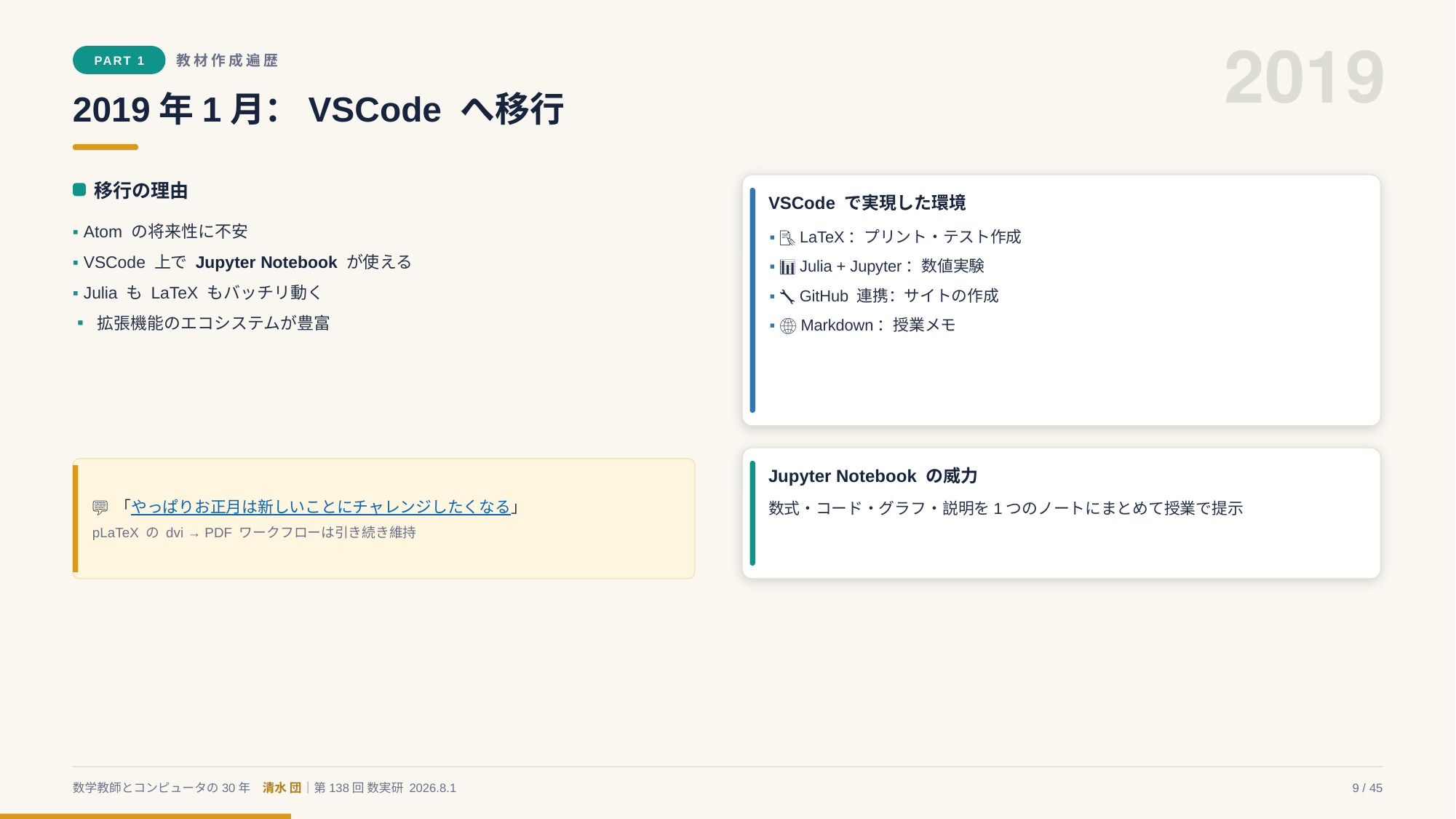

2019

PART 1
教材作成遍歴
2019年1月：VSCode へ移行

移行の理由

VSCode で実現した環境

▪ Atom の将来性に不安
▪ VSCode 上で Jupyter Notebook が使える
▪ Julia も LaTeX もバッチリ動く
▪ 拡張機能のエコシステムが豊富
▪ 📝 LaTeX：プリント・テスト作成
▪ 📊 Julia + Jupyter：数値実験
▪ 🔧 GitHub 連携：サイトの作成
▪ 🌐 Markdown：授業メモ

Jupyter Notebook の威力

💬 「やっぱりお正月は新しいことにチャレンジしたくなる」
pLaTeX の dvi → PDF ワークフローは引き続き維持
数式・コード・グラフ・説明を1つのノートにまとめて授業で提示

数学教師とコンピュータの30年　清水 団｜第138回 数実研 2026.8.1
9 / 45